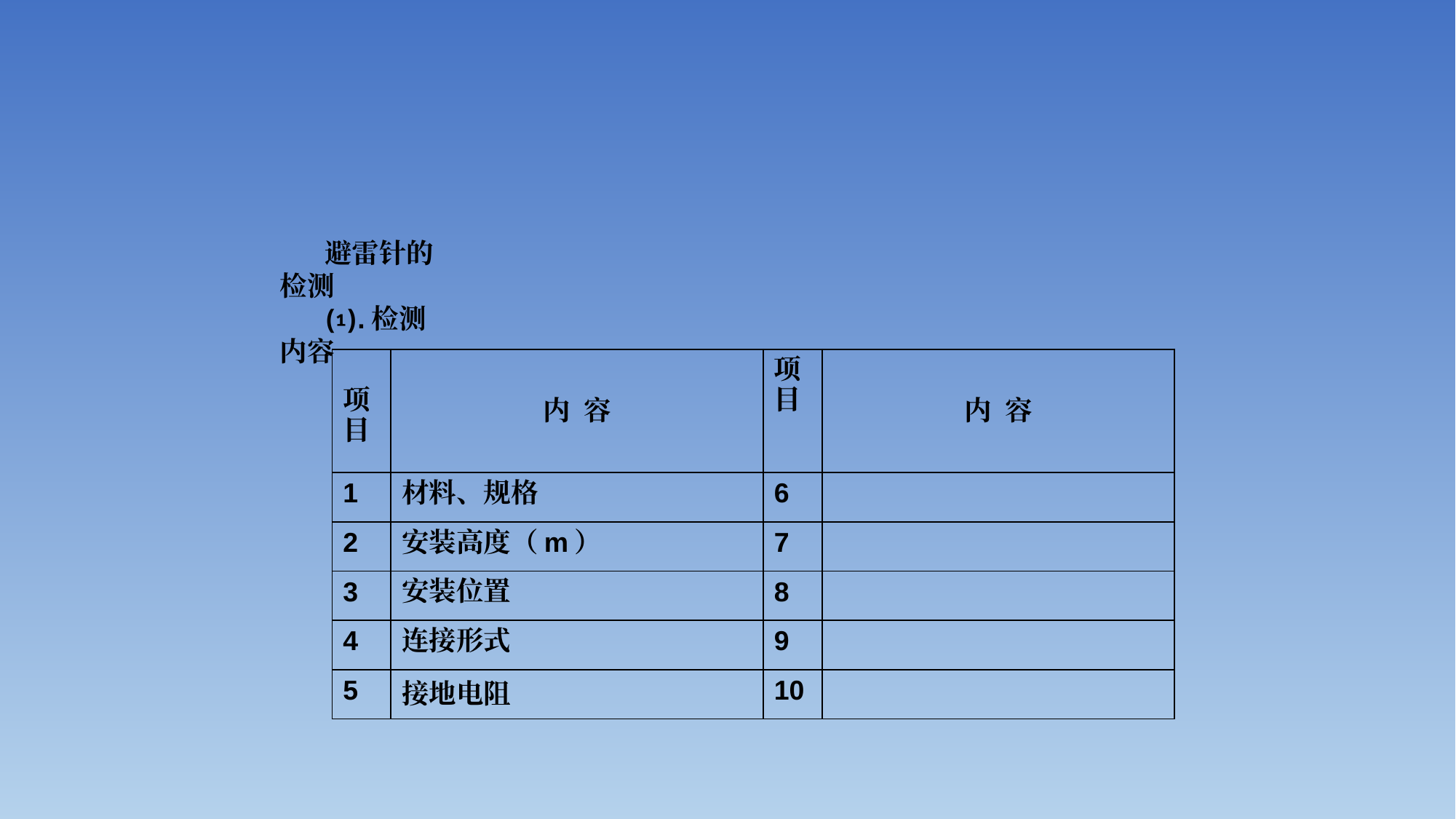

#

避雷针的检测
⑴.检测内容
| 项 目 | 内 容 | 项 目 | 内 容 |
| --- | --- | --- | --- |
| 1 | 材料、规格 | 6 |  |
| 2 | 安装高度（m） | 7 |  |
| 3 | 安装位置 | 8 |  |
| 4 | 连接形式 | 9 |  |
| 5 | 接地电阻 | 10 |  |